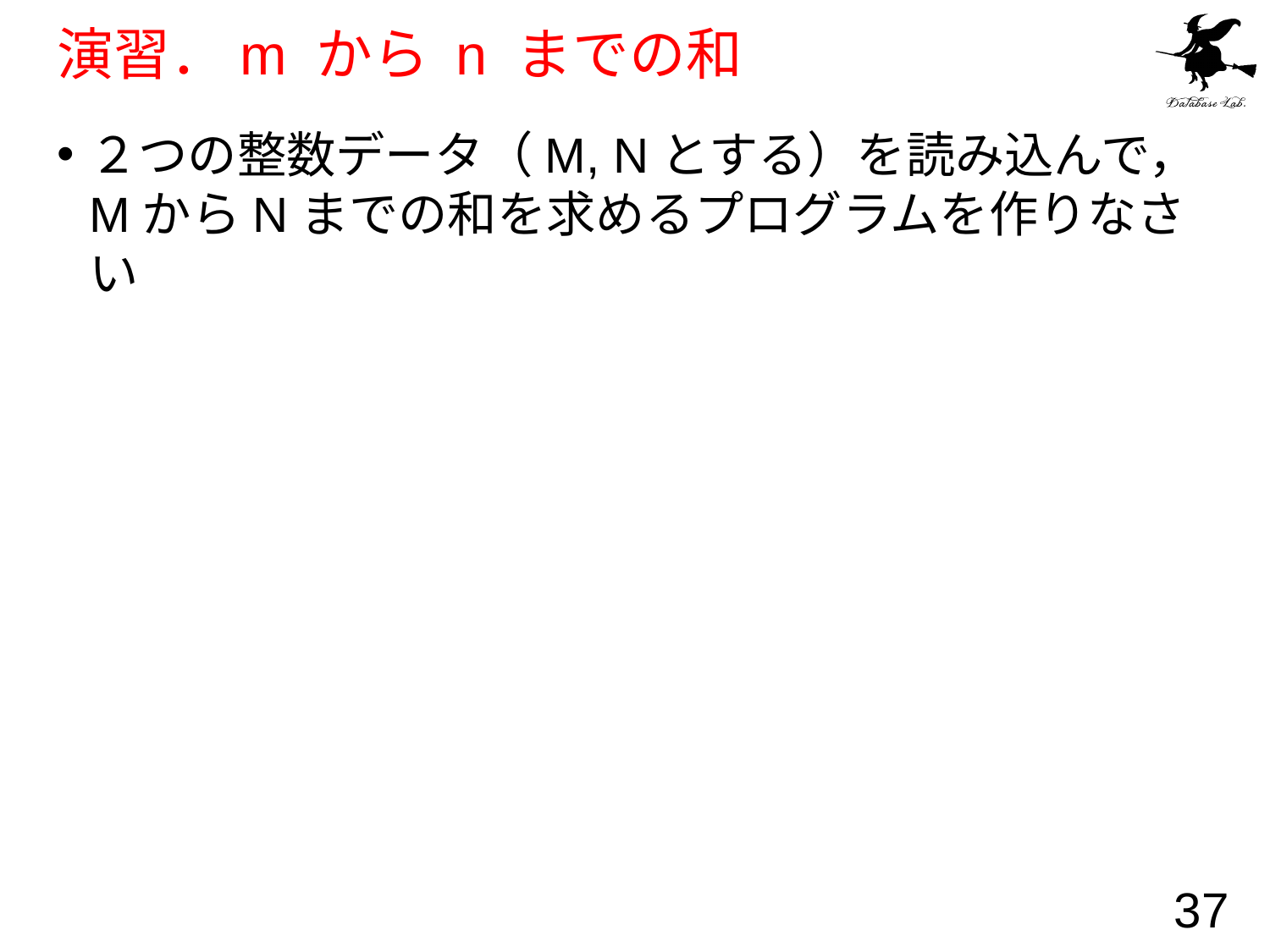

# 演習．m から n までの和
２つの整数データ（M, Nとする）を読み込んで，MからNまでの和を求めるプログラムを作りなさい
37